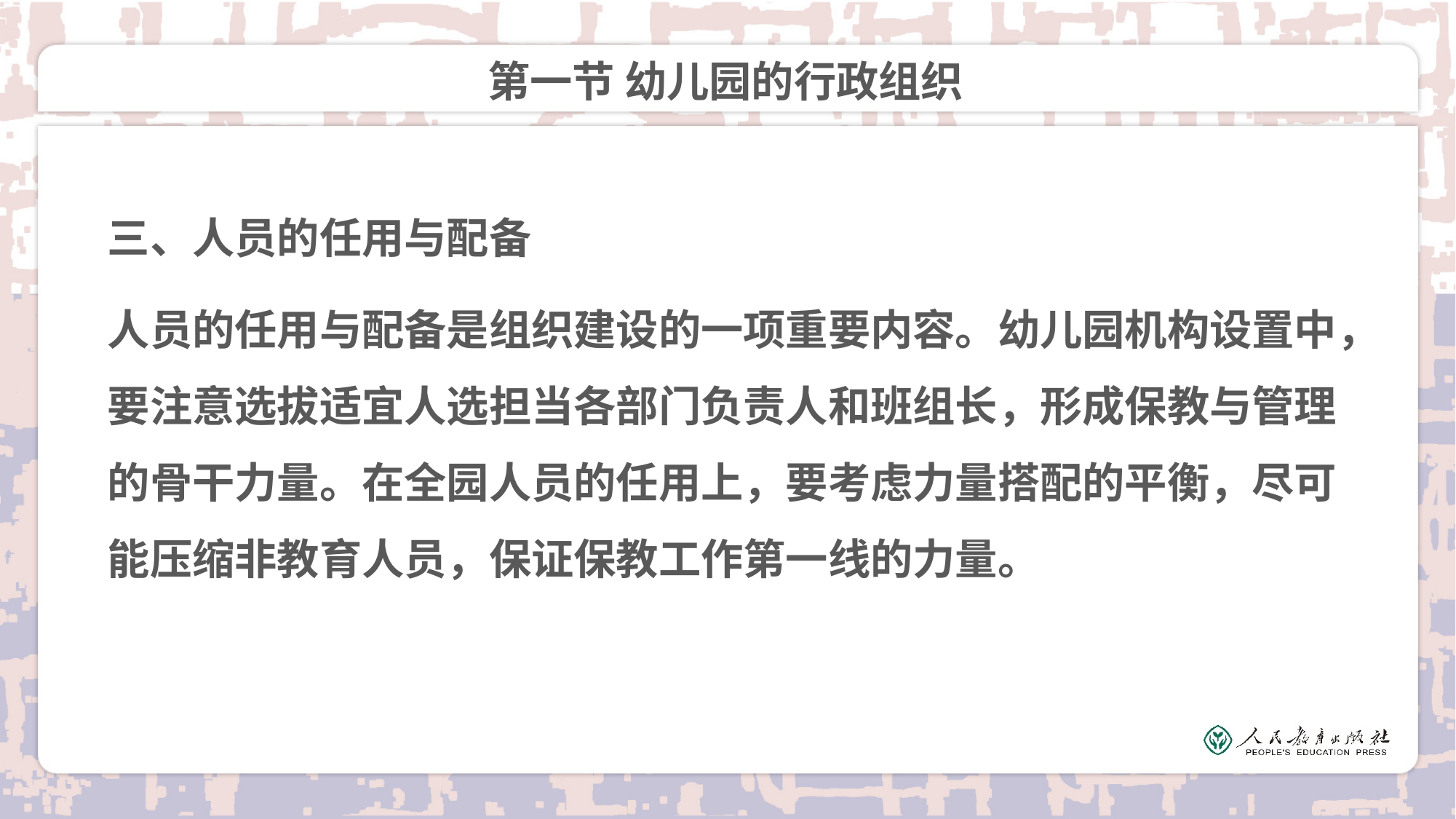

# 第一节 幼儿园的行政组织
三、人员的任用与配备
人员的任用与配备是组织建设的一项重要内容。幼儿园机构设置中，要注意选拔适宜人选担当各部门负责人和班组长，形成保教与管理的骨干力量。在全园人员的任用上，要考虑力量搭配的平衡，尽可能压缩非教育人员，保证保教工作第一线的力量。